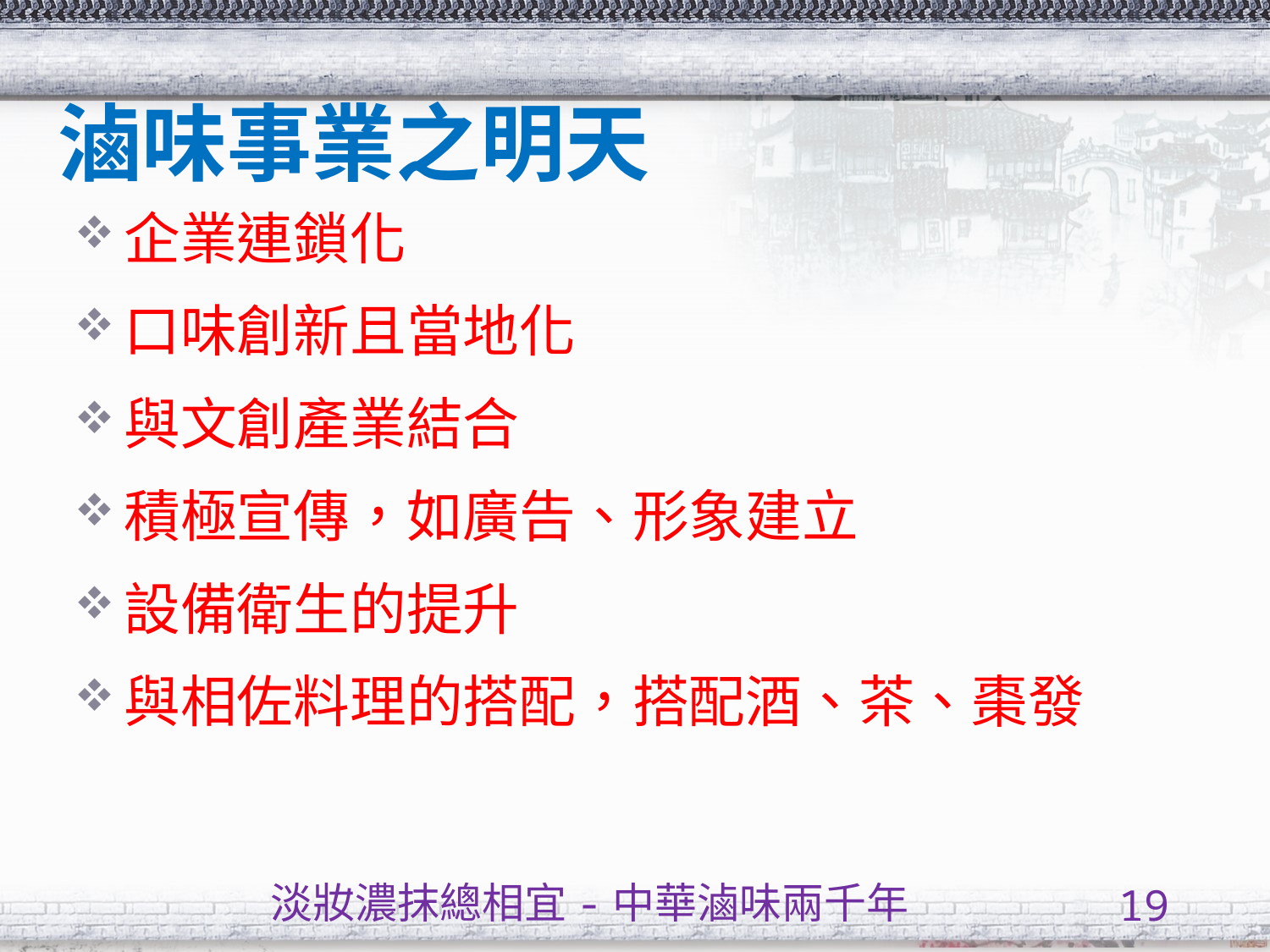

# 滷味事業之明天
企業連鎖化
口味創新且當地化
與文創產業結合
積極宣傳，如廣告、形象建立
設備衛生的提升
與相佐料理的搭配，搭配酒、茶、棗發
淡妝濃抹總相宜-中華滷味兩千年
19